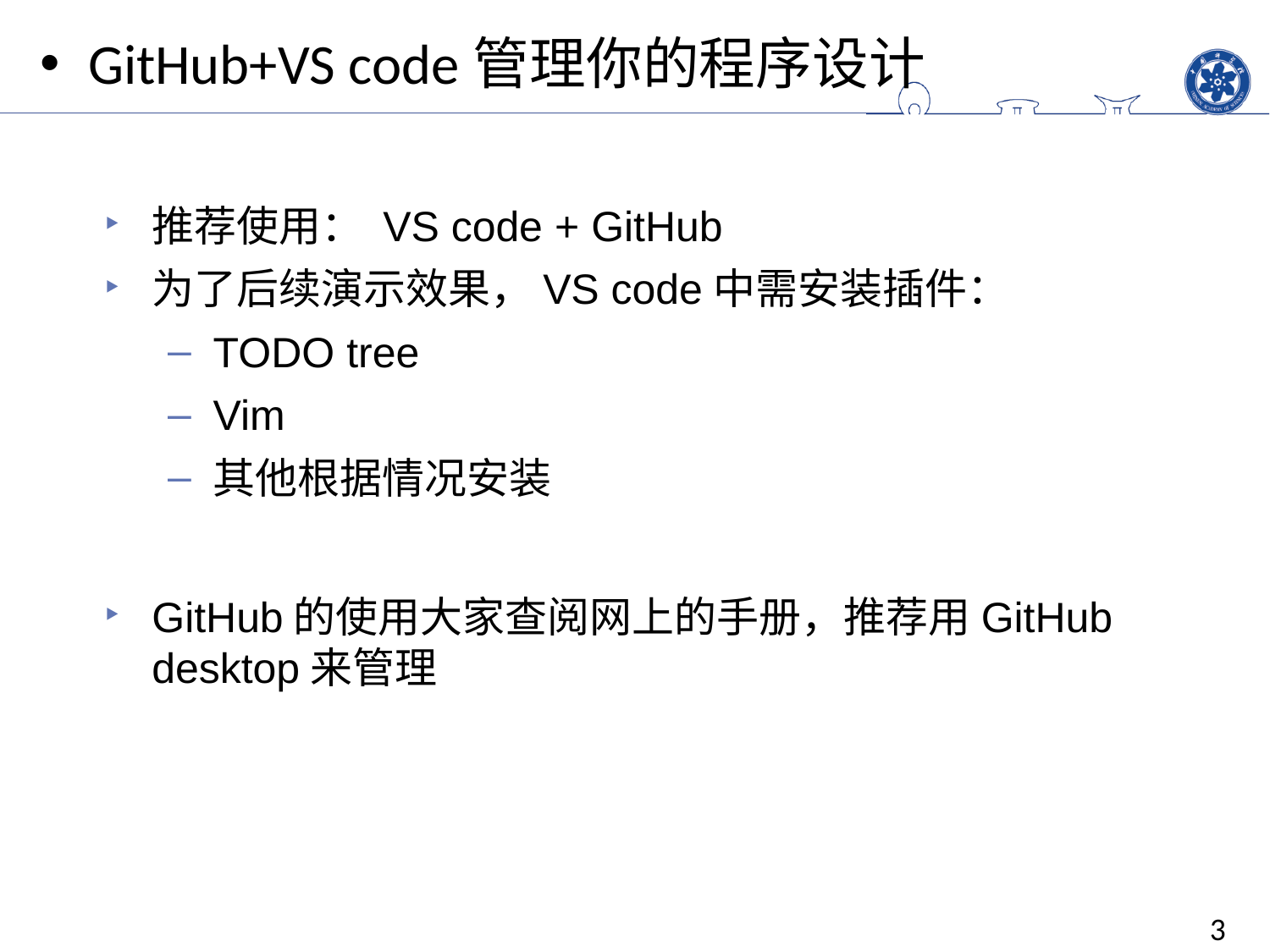

GitHub+VS code管理你的程序设计
推荐使用： VS code + GitHub
为了后续演示效果，VS code中需安装插件：
TODO tree
Vim
其他根据情况安装

GitHub的使用大家查阅网上的手册，推荐用GitHub desktop来管理
3